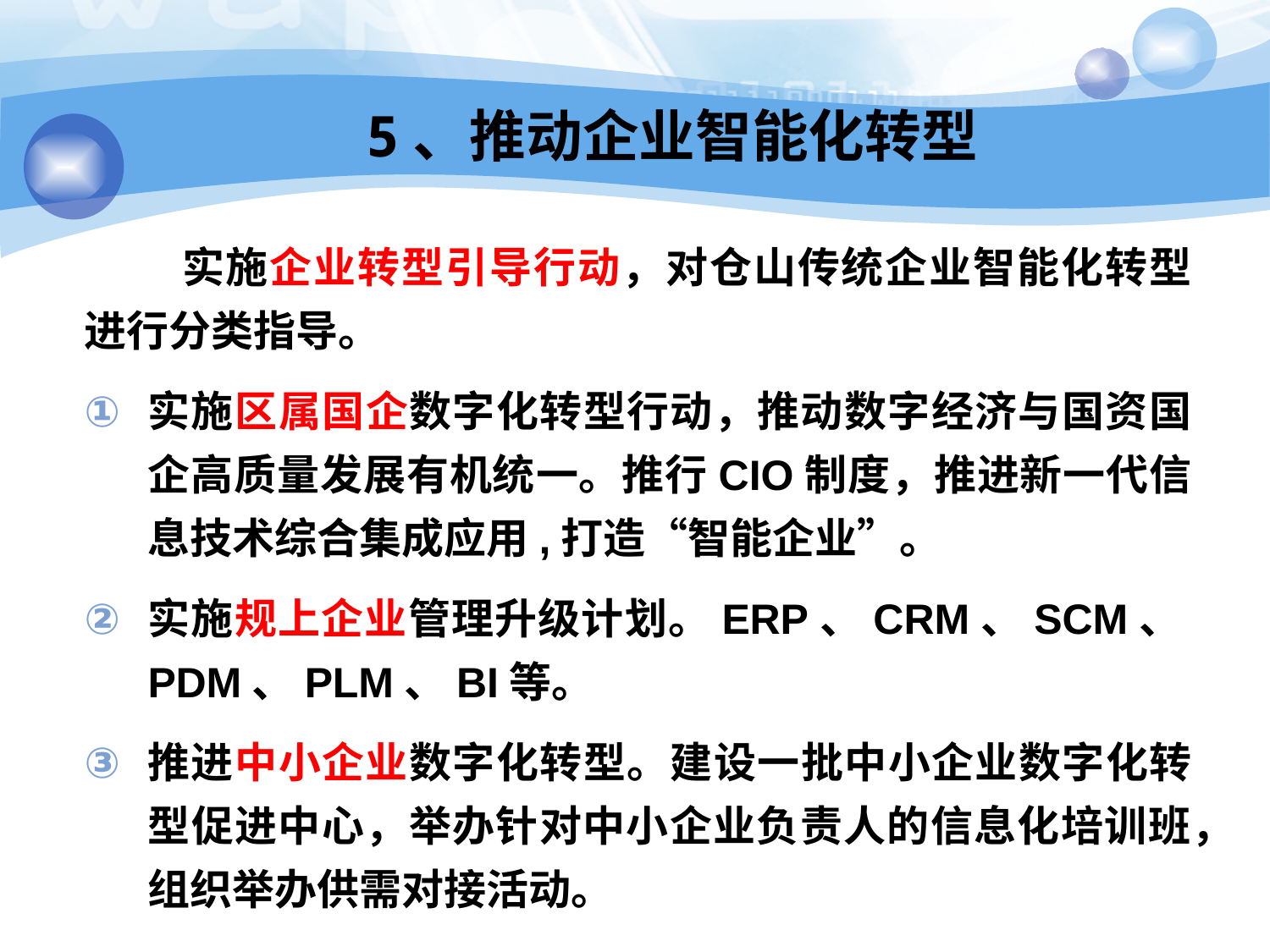

# 5、推动企业智能化转型
  实施企业转型引导行动，对仓山传统企业智能化转型进行分类指导。
实施区属国企数字化转型行动，推动数字经济与国资国企高质量发展有机统一。推行CIO制度，推进新一代信息技术综合集成应用,打造“智能企业”。
实施规上企业管理升级计划。ERP、CRM、SCM、PDM、PLM、BI等。
推进中小企业数字化转型。建设一批中小企业数字化转型促进中心，举办针对中小企业负责人的信息化培训班，组织举办供需对接活动。